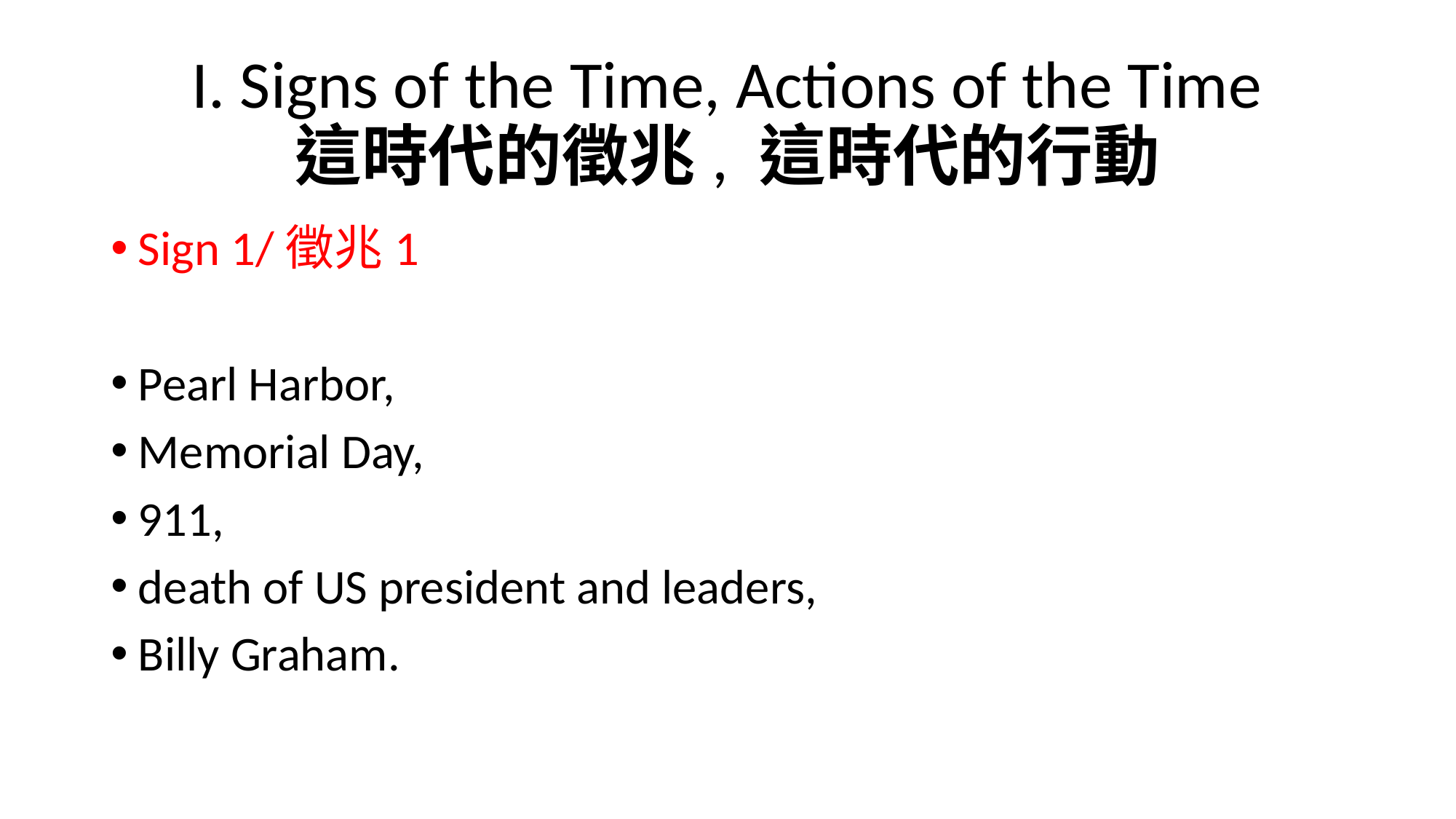

# I. Signs of the Time, Actions of the Time 這時代的徵兆, 這時代的行動
Sign 1/徵兆1

Pearl Harbor,
Memorial Day,
911,
death of US president and leaders,
Billy Graham.